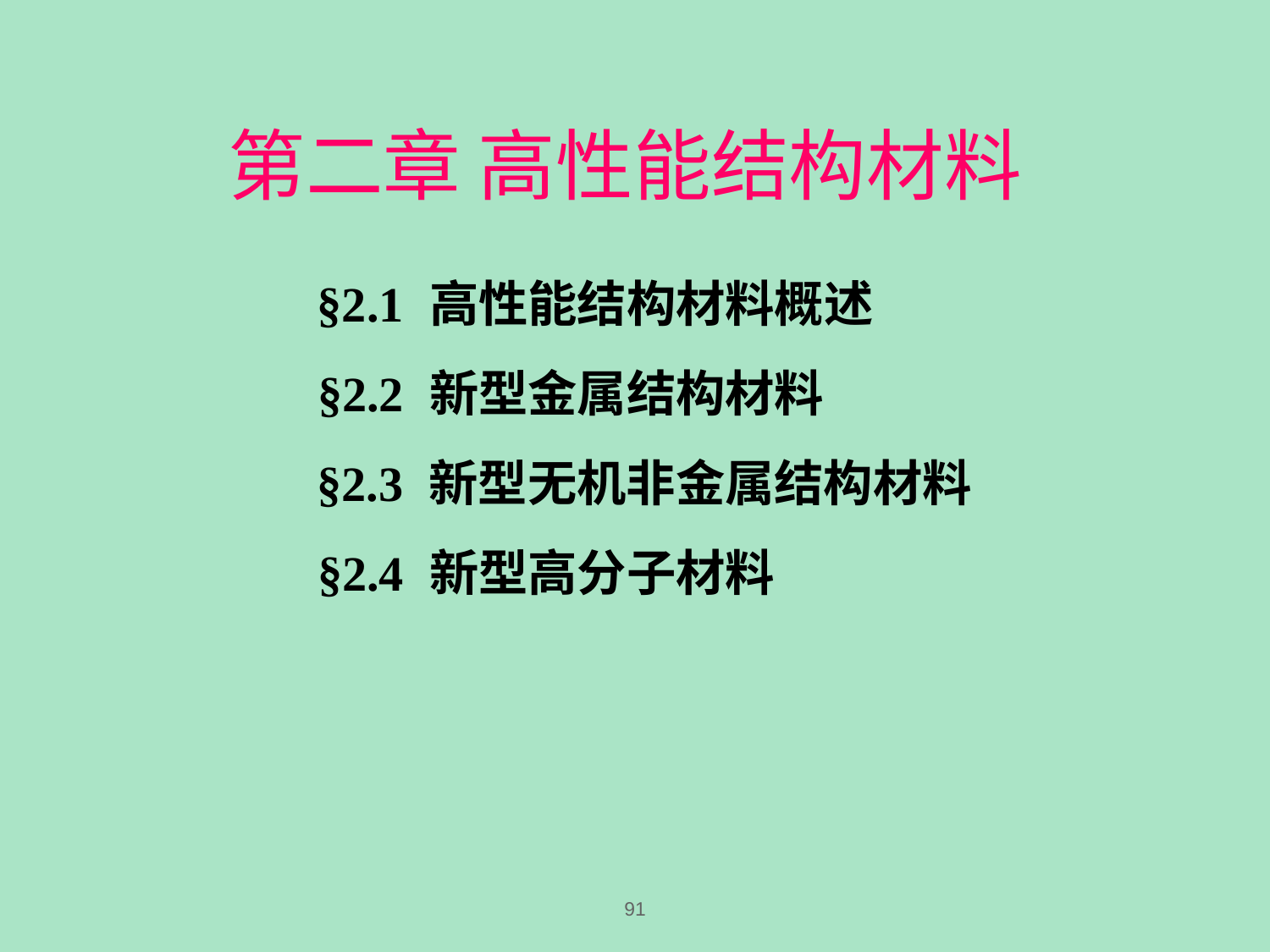

第二章 高性能结构材料
§2.1  高性能结构材料概述
§2.2  新型金属结构材料
§2.3  新型无机非金属结构材料
§2.4  新型高分子材料
91